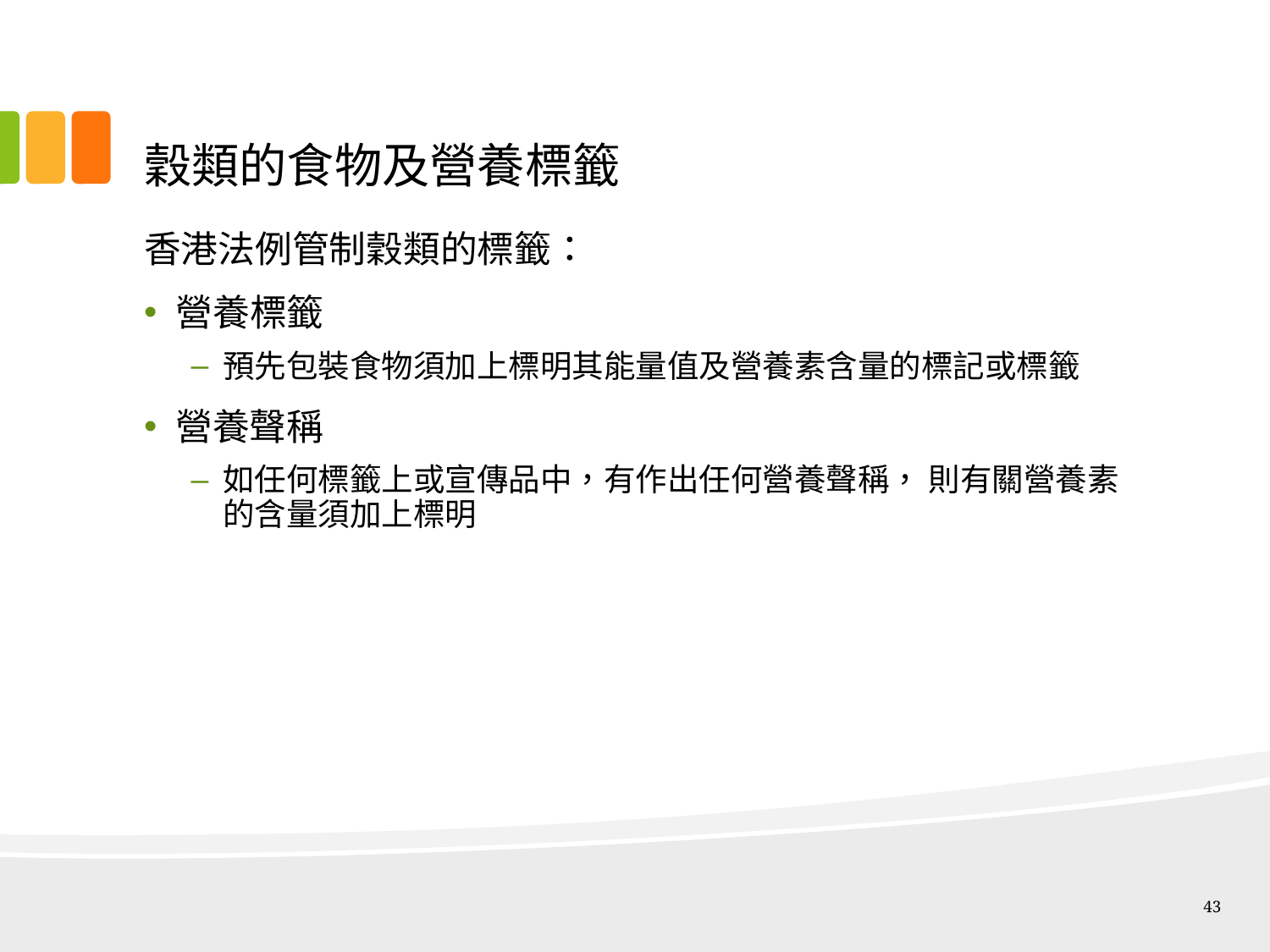

# 穀類的食物及營養標籤
香港法例管制穀類的標籤：
營養標籤
預先包裝食物須加上標明其能量值及營養素含量的標記或標籤
營養聲稱
如任何標籤上或宣傳品中，有作出任何營養聲稱， 則有關營養素的含量須加上標明

43